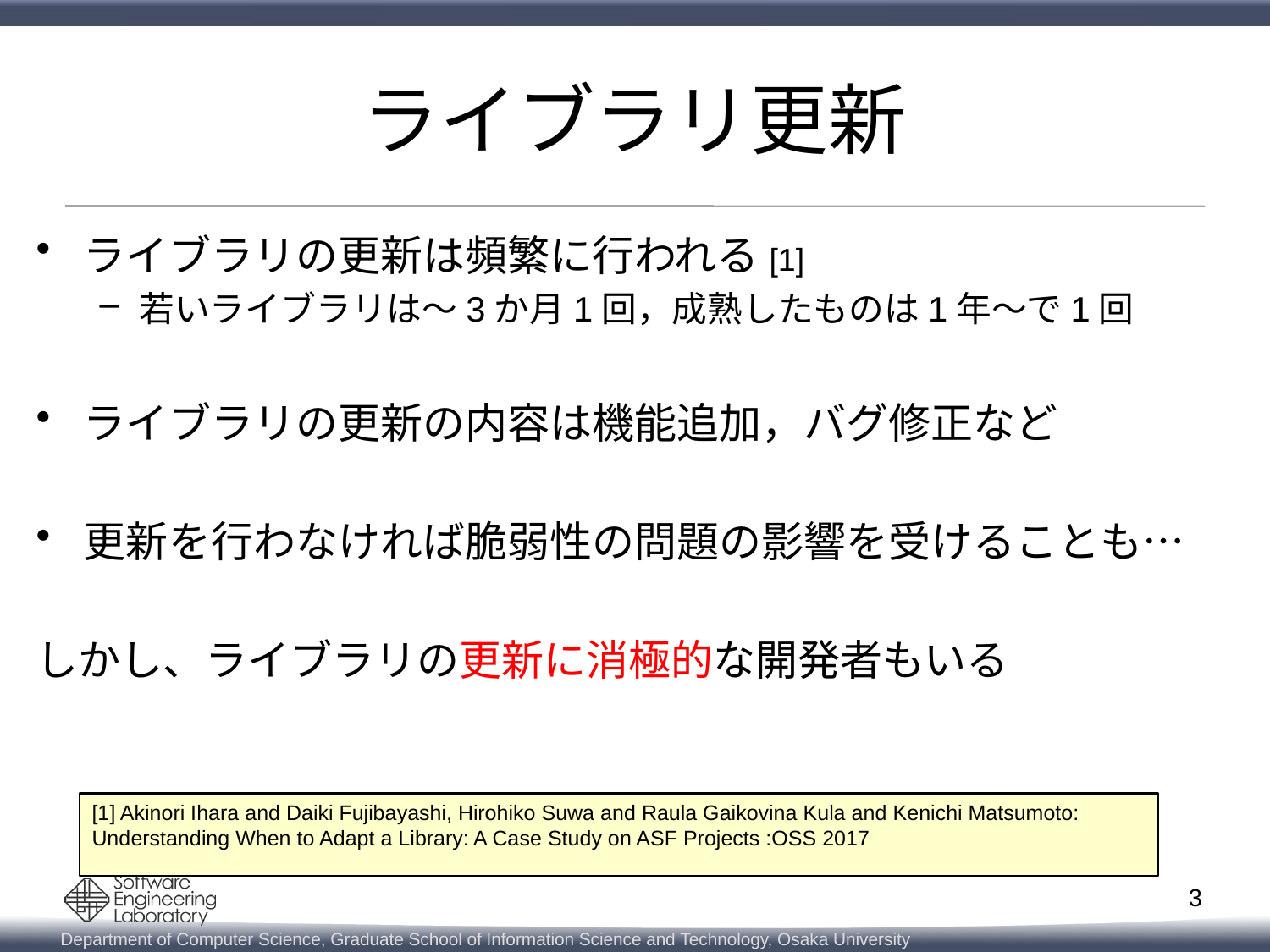

# ライブラリ更新
ライブラリの更新は頻繁に行われる[1]
若いライブラリは～3か月1回，成熟したものは1年～で1回

ライブラリの更新の内容は機能追加，バグ修正など

更新を行わなければ脆弱性の問題の影響を受けることも…

しかし、ライブラリの更新に消極的な開発者もいる
[1] Akinori Ihara and Daiki Fujibayashi, Hirohiko Suwa and Raula Gaikovina Kula and Kenichi Matsumoto:  Understanding When to Adapt a Library: A Case Study on ASF Projects :OSS 2017
3